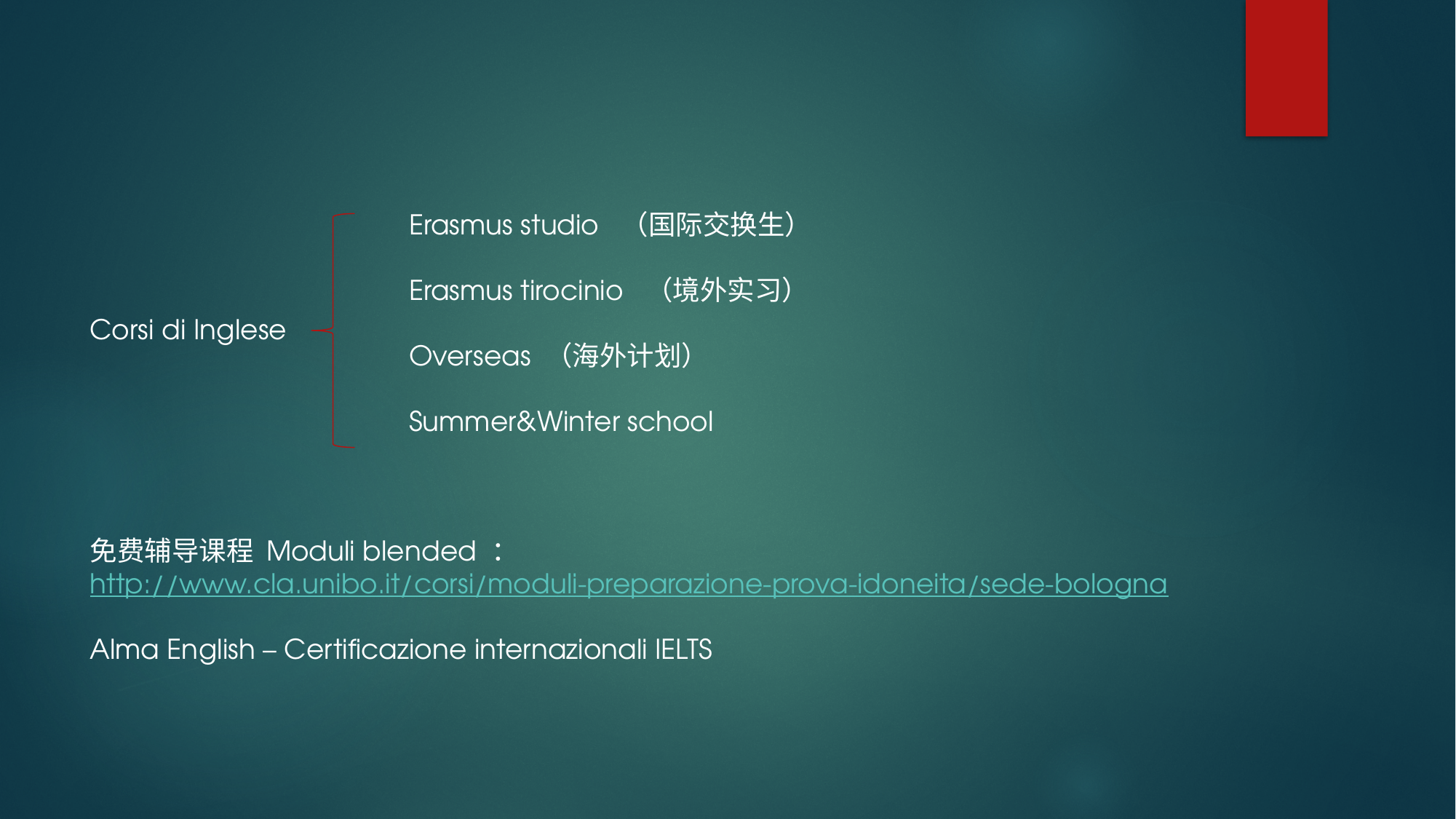

Erasmus studio  （国际交换生）

 Erasmus tirocinio  （境外实习）

 Overseas （海外计划）

 Summer&Winter school

Corsi di Inglese

免费辅导课程 Moduli blended ：http://www.cla.unibo.it/corsi/moduli-preparazione-prova-idoneita/sede-bologna

Alma English – Certificazione internazionali IELTS